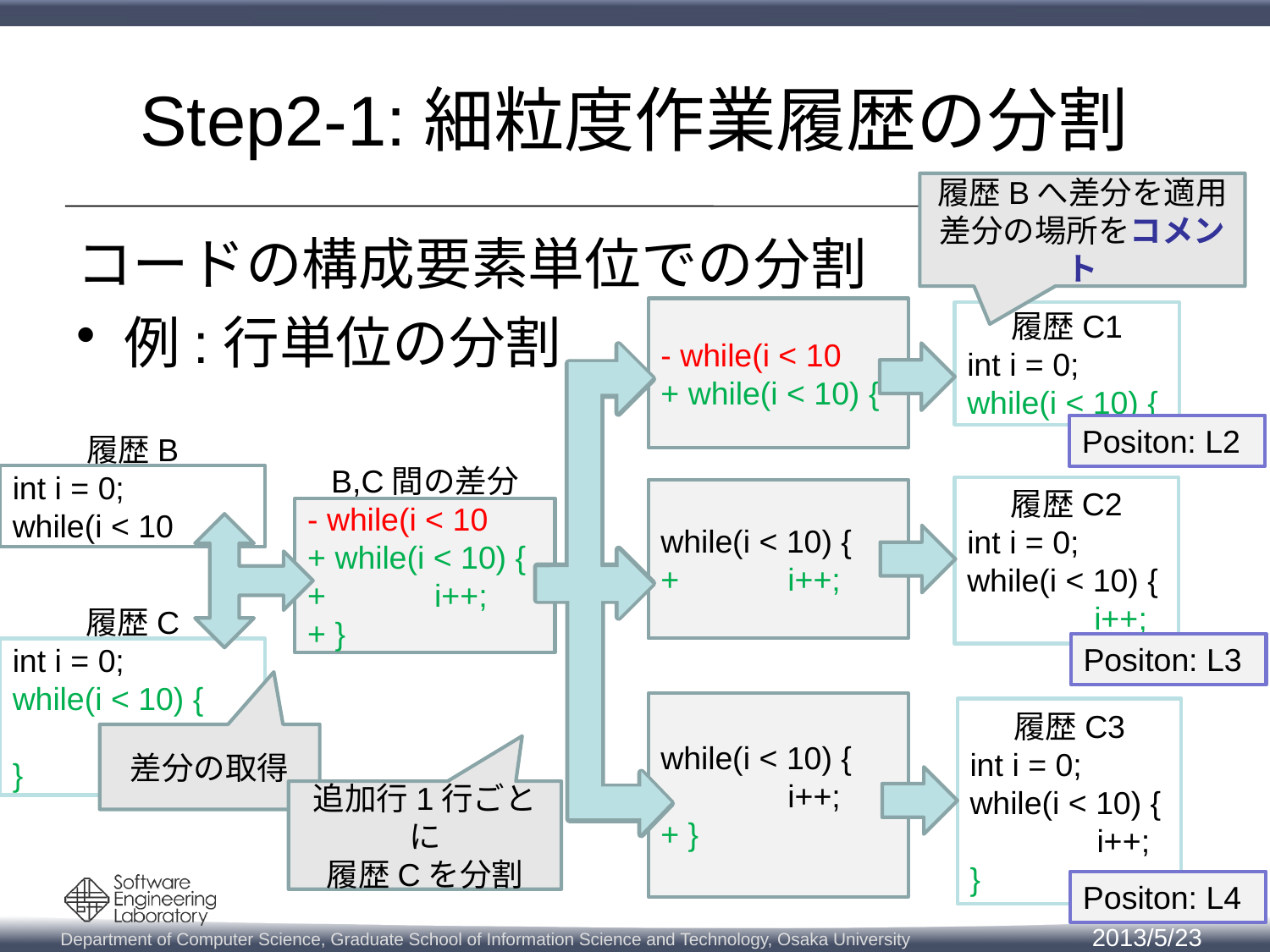

# Step2-1:細粒度作業履歴の分割
履歴Bへ差分を適用
差分の場所をコメント
コードの構成要素単位での分割
例:行単位の分割
- while(i < 10
+ while(i < 10) {
履歴C1
int i = 0;
while(i < 10) {

Positon: L2
履歴B
int i = 0;
while(i < 10

履歴C2
int i = 0;
while(i < 10) {
	i++;
while(i < 10) {
+ 	i++;
B,C間の差分
- while(i < 10
+ while(i < 10) {
+ 	i++;
+ }

Positon: L3
履歴C
int i = 0;
while(i < 10) {
	i++;
}

while(i < 10) {
	i++;
+ }
履歴C3
int i = 0;
while(i < 10) {
	i++;
}
差分の取得

追加行1行ごとに
履歴Cを分割
Positon: L4
16
2013/5/23